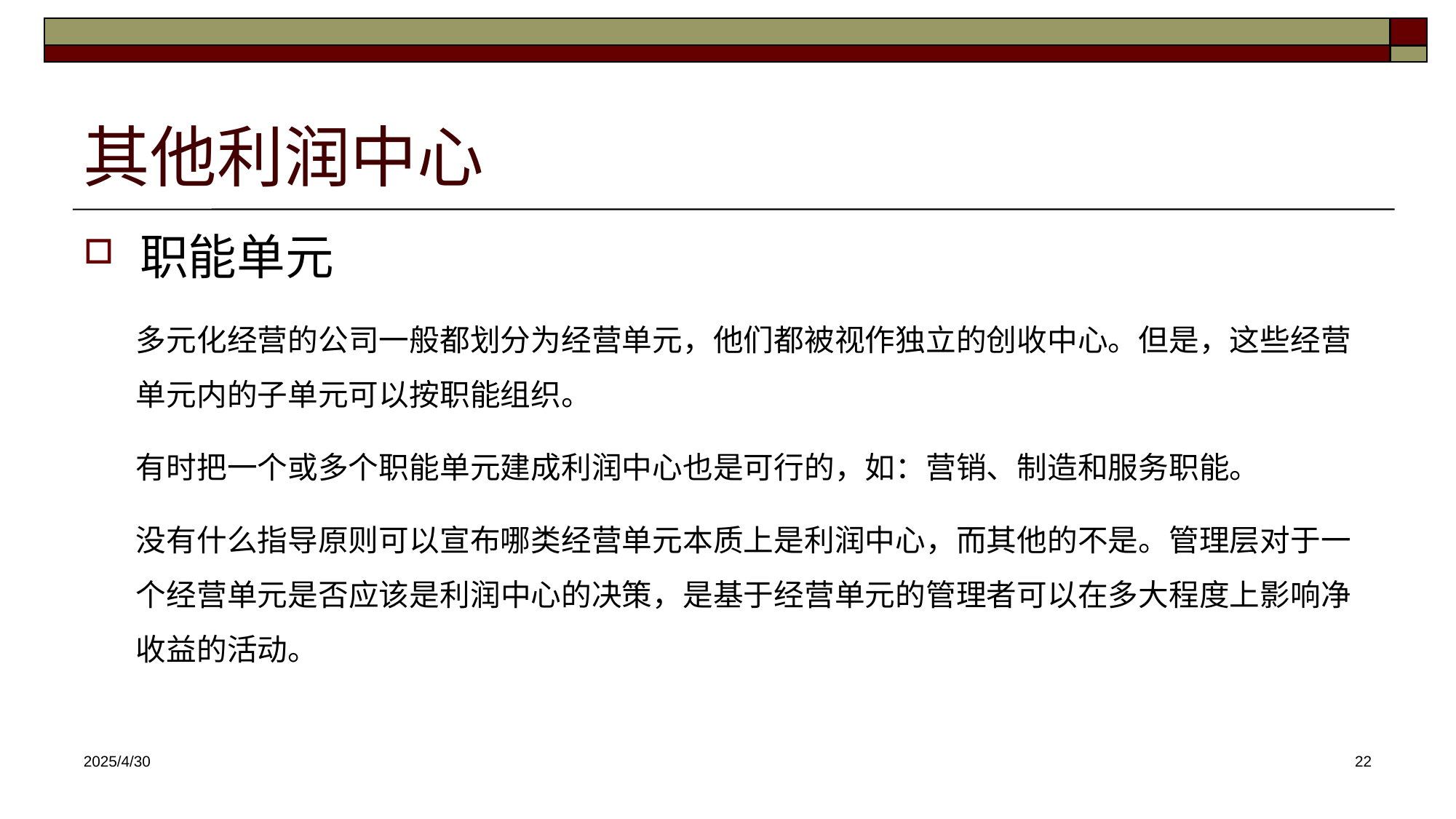

# 其他利润中心
职能单元
多元化经营的公司一般都划分为经营单元，他们都被视作独立的创收中心。但是，这些经营单元内的子单元可以按职能组织。
有时把一个或多个职能单元建成利润中心也是可行的，如：营销、制造和服务职能。
没有什么指导原则可以宣布哪类经营单元本质上是利润中心，而其他的不是。管理层对于一个经营单元是否应该是利润中心的决策，是基于经营单元的管理者可以在多大程度上影响净收益的活动。

2025/4/30
22